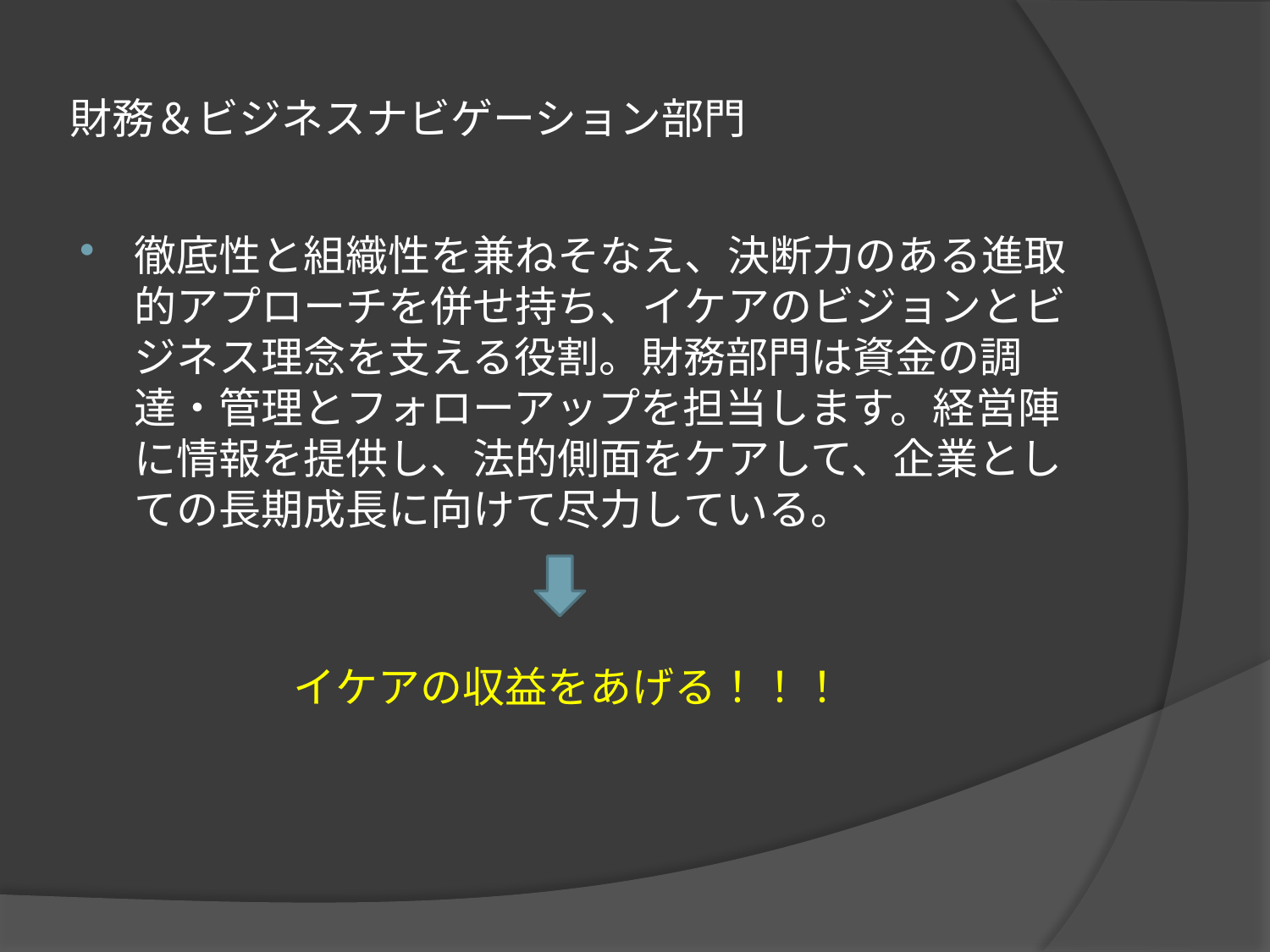

# 財務＆ビジネスナビゲーション部門
徹底性と組織性を兼ねそなえ、決断力のある進取的アプローチを併せ持ち、イケアのビジョンとビジネス理念を支える役割。財務部門は資金の調達・管理とフォローアップを担当します。経営陣に情報を提供し、法的側面をケアして、企業としての長期成長に向けて尽力している。

　　　　　イケアの収益をあげる！！！